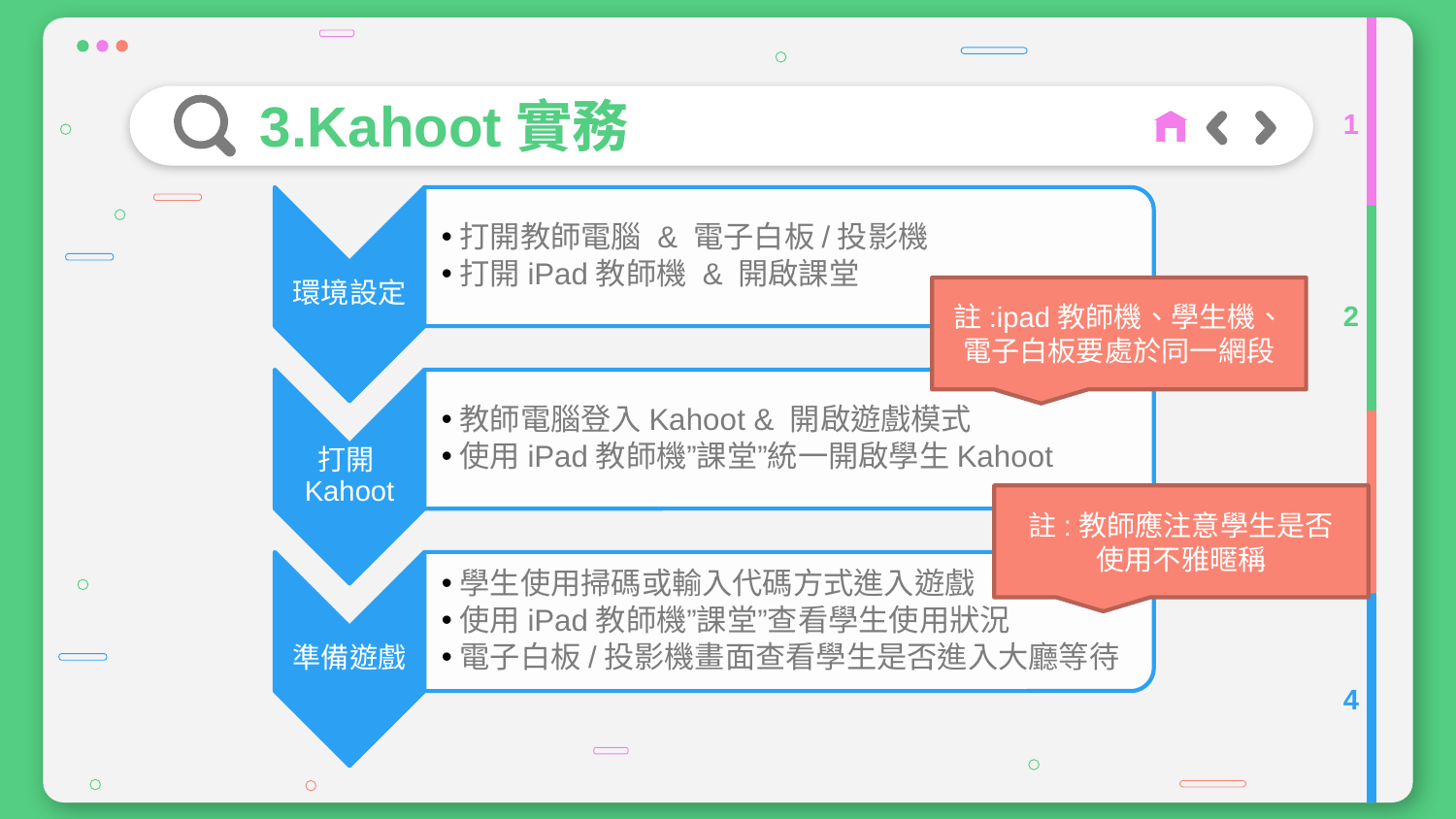

# 3.Kahoot實務
1

環境設定
打開教師電腦 & 電子白板/投影機
打開iPad教師機 & 開啟課堂
打開Kahoot
教師電腦登入Kahoot & 開啟遊戲模式
使用iPad教師機”課堂”統一開啟學生Kahoot
準備遊戲
學生使用掃碼或輸入代碼方式進入遊戲
使用iPad教師機”課堂”查看學生使用狀況
電子白板/投影機畫面查看學生是否進入大廳等待
註:ipad教師機、學生機、
電子白板要處於同一網段
2

註:教師應注意學生是否
使用不雅暱稱
3

4